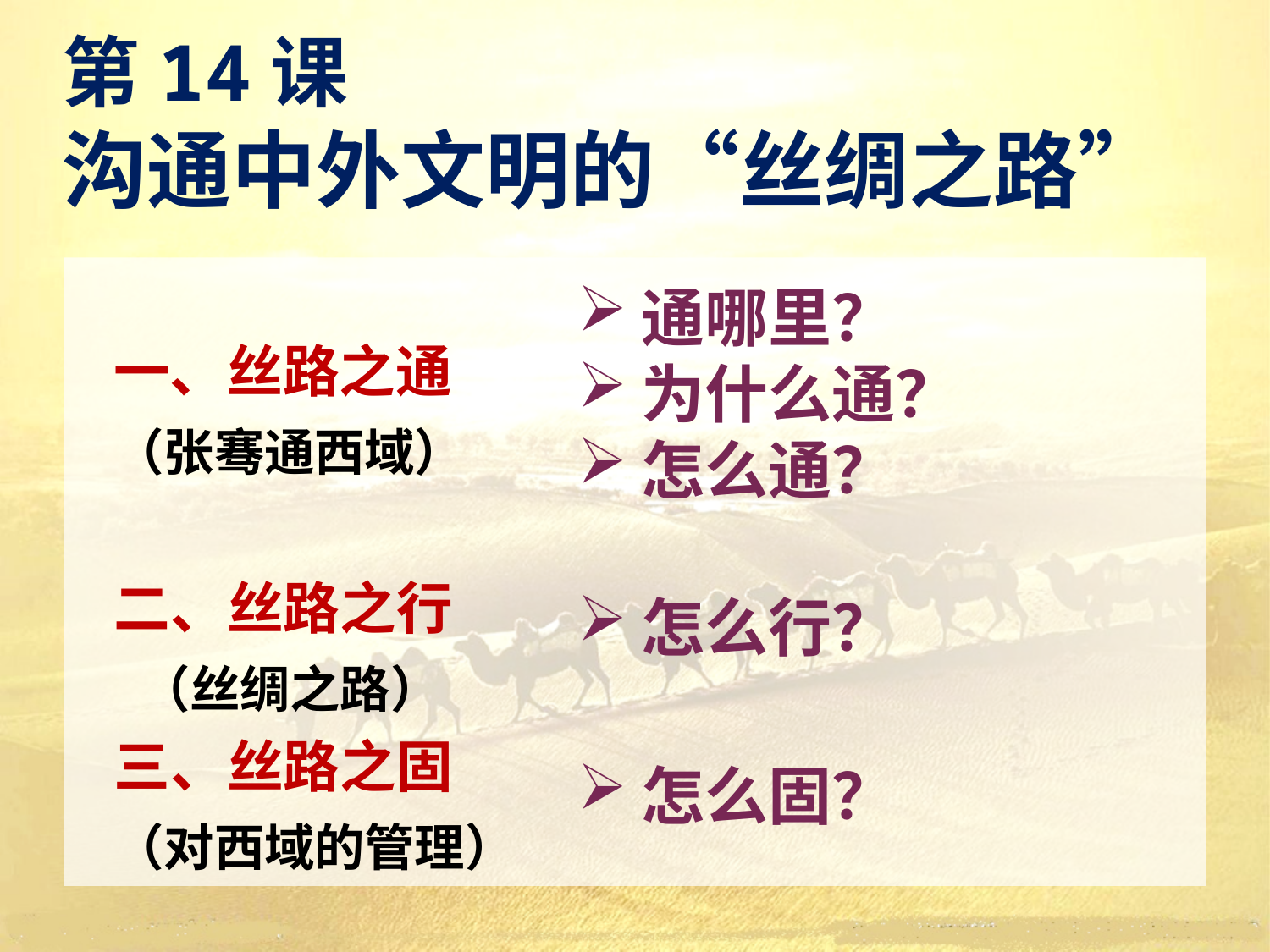

第14课
沟通中外文明的“丝绸之路”

  一、丝路之通
  （张骞通西域）

  二、丝路之行
    （丝绸之路）
  三、丝路之固
  （对西域的管理）

通哪里？
为什么通？
怎么通？
怎么行？
怎么固？